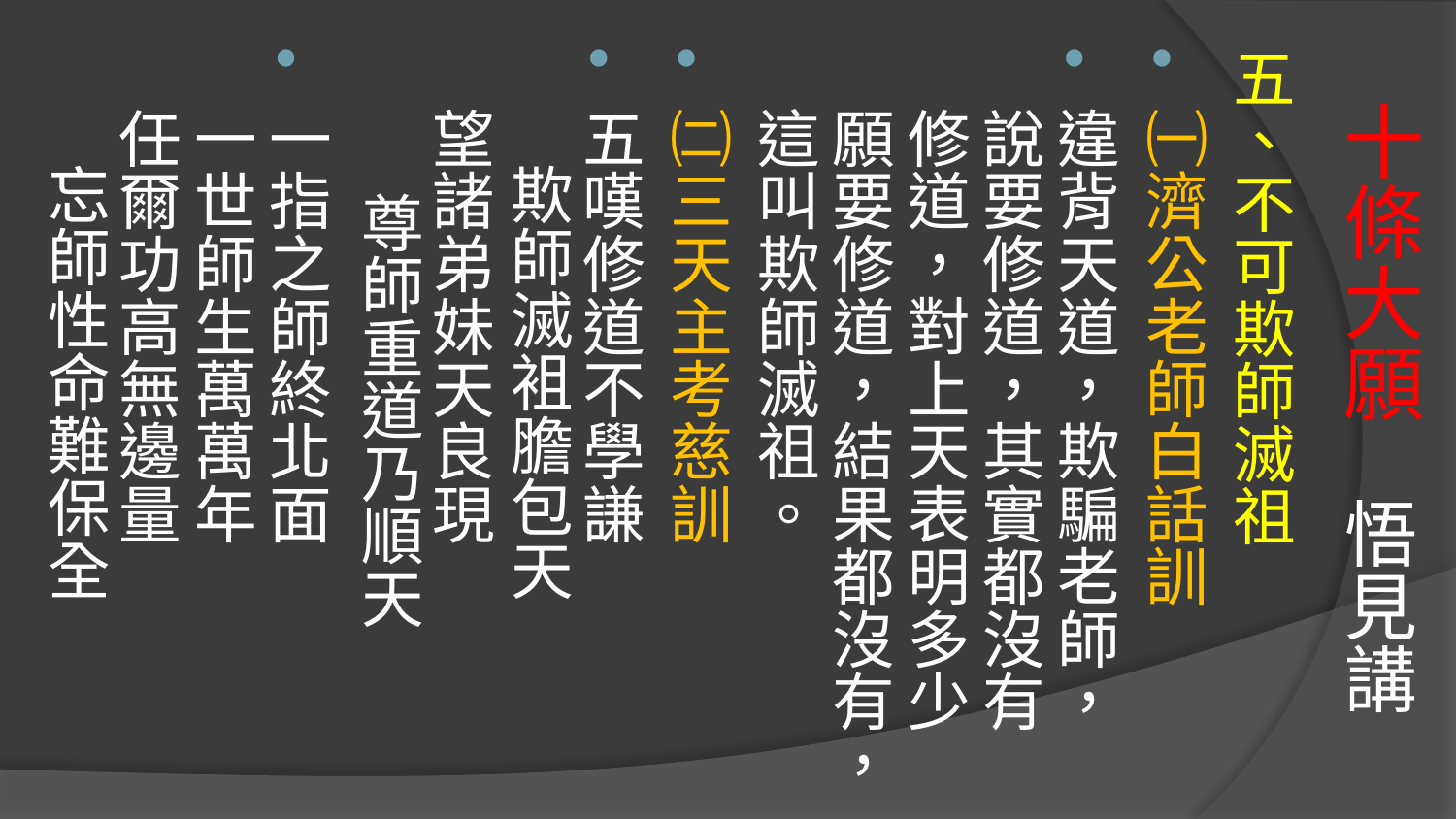

# 十條大願    悟見講
五、不可欺師滅祖
㈠濟公老師白話訓
違背天道，欺騙老師，說要修道，其實都沒有修道，對上天表明多少願要修道，結果都沒有，這叫欺師滅祖。
㈡三天主考慈訓
五嘆修道不學謙                     欺師滅袓膽包天
望諸弟妹天良現                       尊師重道乃順天
一指之師終北面                一世師生萬萬年
任爾功高無邊量                     忘師性命難保全